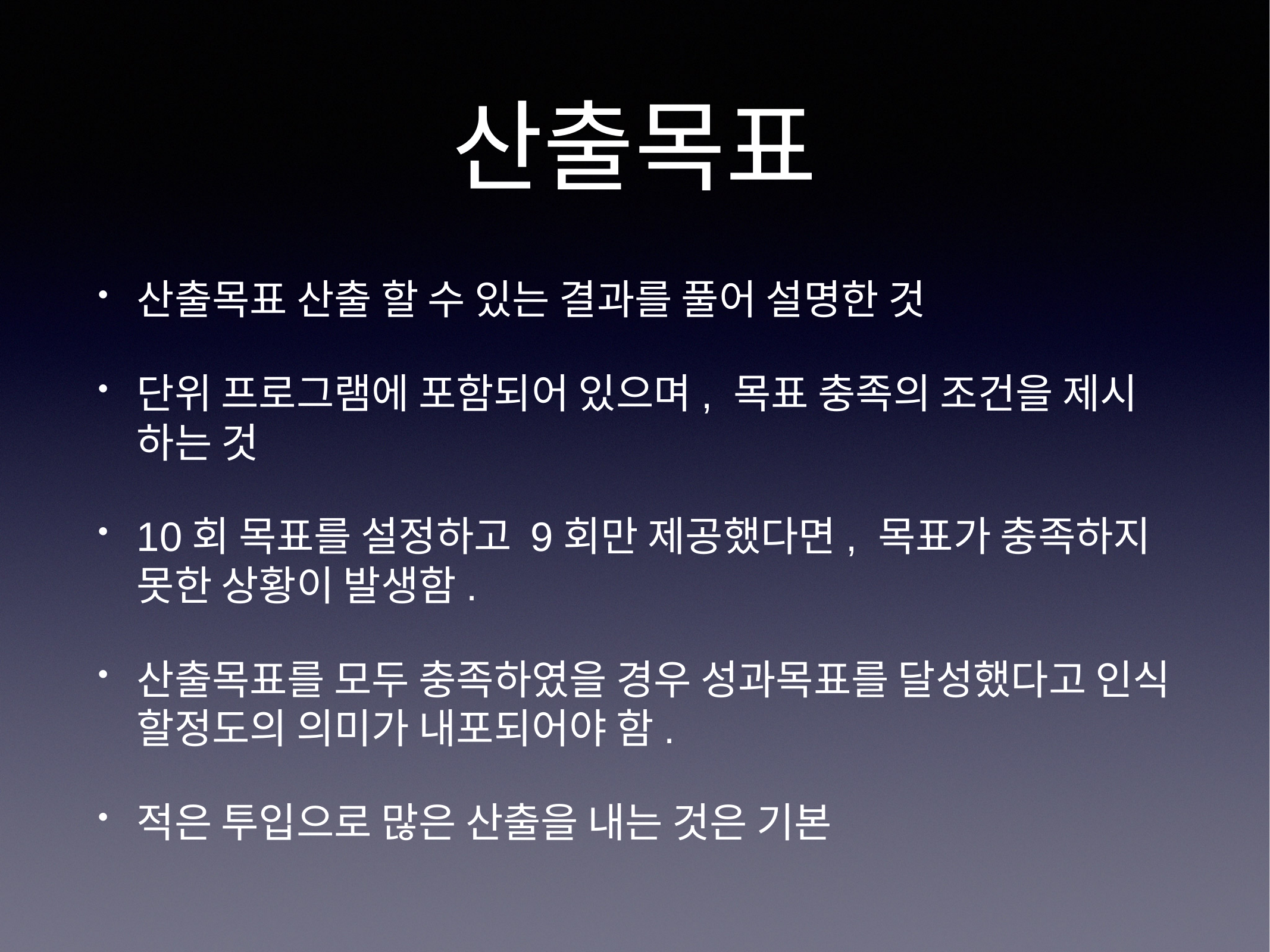

# 산출목표
산출목표 산출 할 수 있는 결과를 풀어 설명한 것
단위 프로그램에 포함되어 있으며, 목표 충족의 조건을 제시 하는 것
10회 목표를 설정하고 9회만 제공했다면, 목표가 충족하지 못한 상황이 발생함.
산출목표를 모두 충족하였을 경우 성과목표를 달성했다고 인식 할정도의 의미가 내포되어야 함.
적은 투입으로 많은 산출을 내는 것은 기본